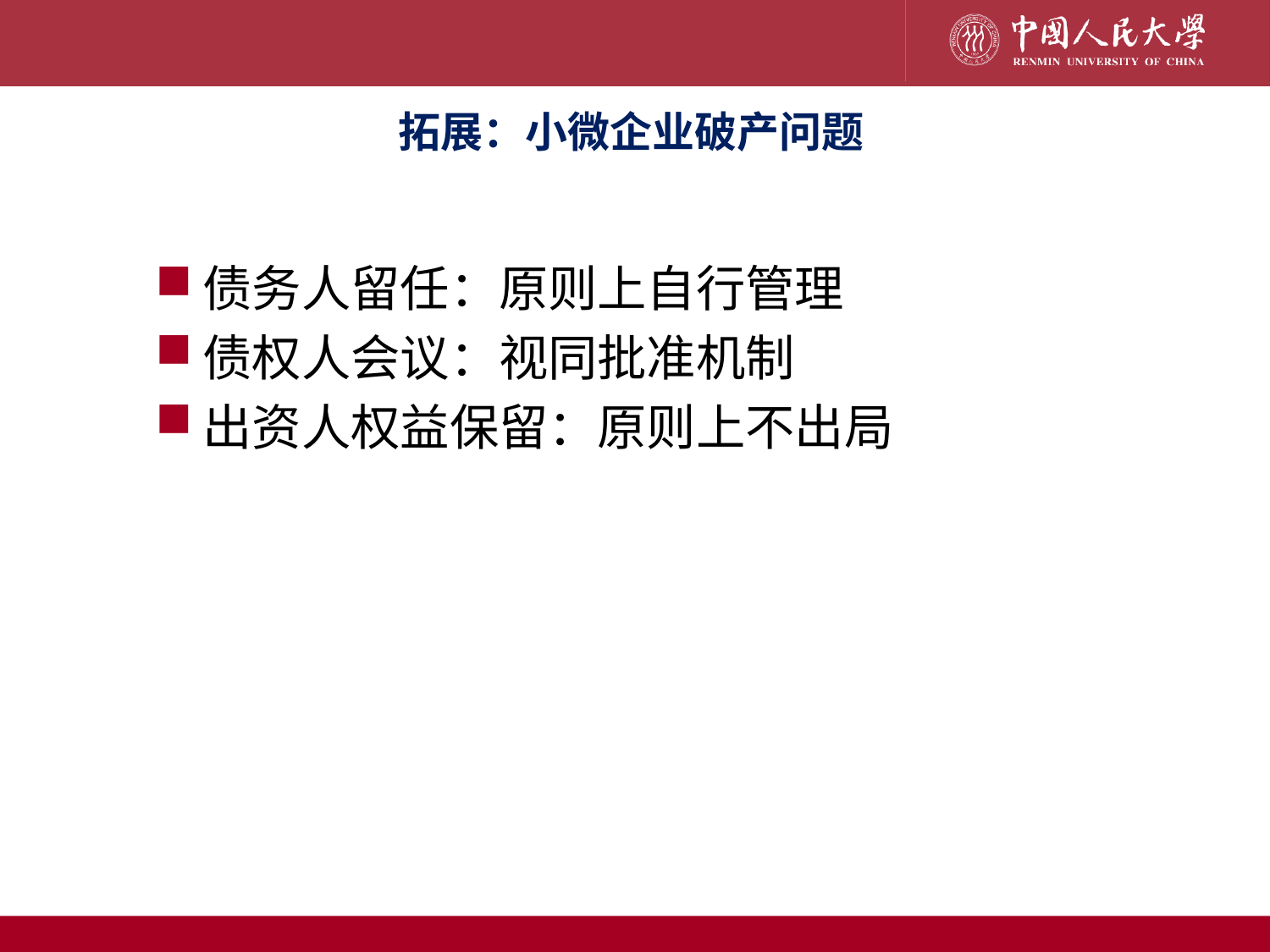

拓展：小微企业破产问题
# 债务人留任：原则上自行管理
债权人会议：视同批准机制
出资人权益保留：原则上不出局